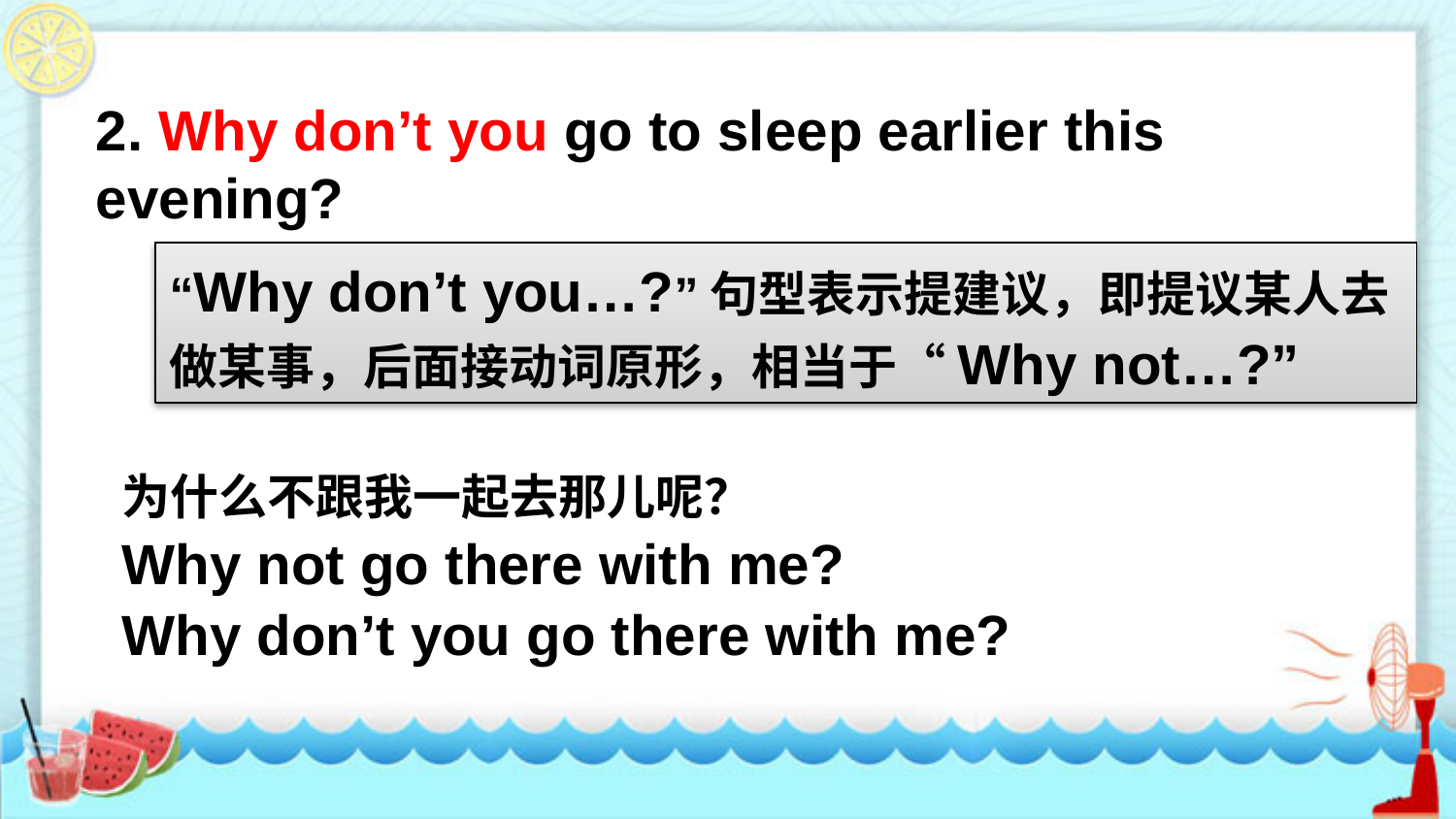

2. Why don’t you go to sleep earlier this evening?
“Why don’t you…?”句型表示提建议，即提议某人去做某事，后面接动词原形，相当于“Why not…?”
为什么不跟我一起去那儿呢？
Why not go there with me?
Why don’t you go there with me?